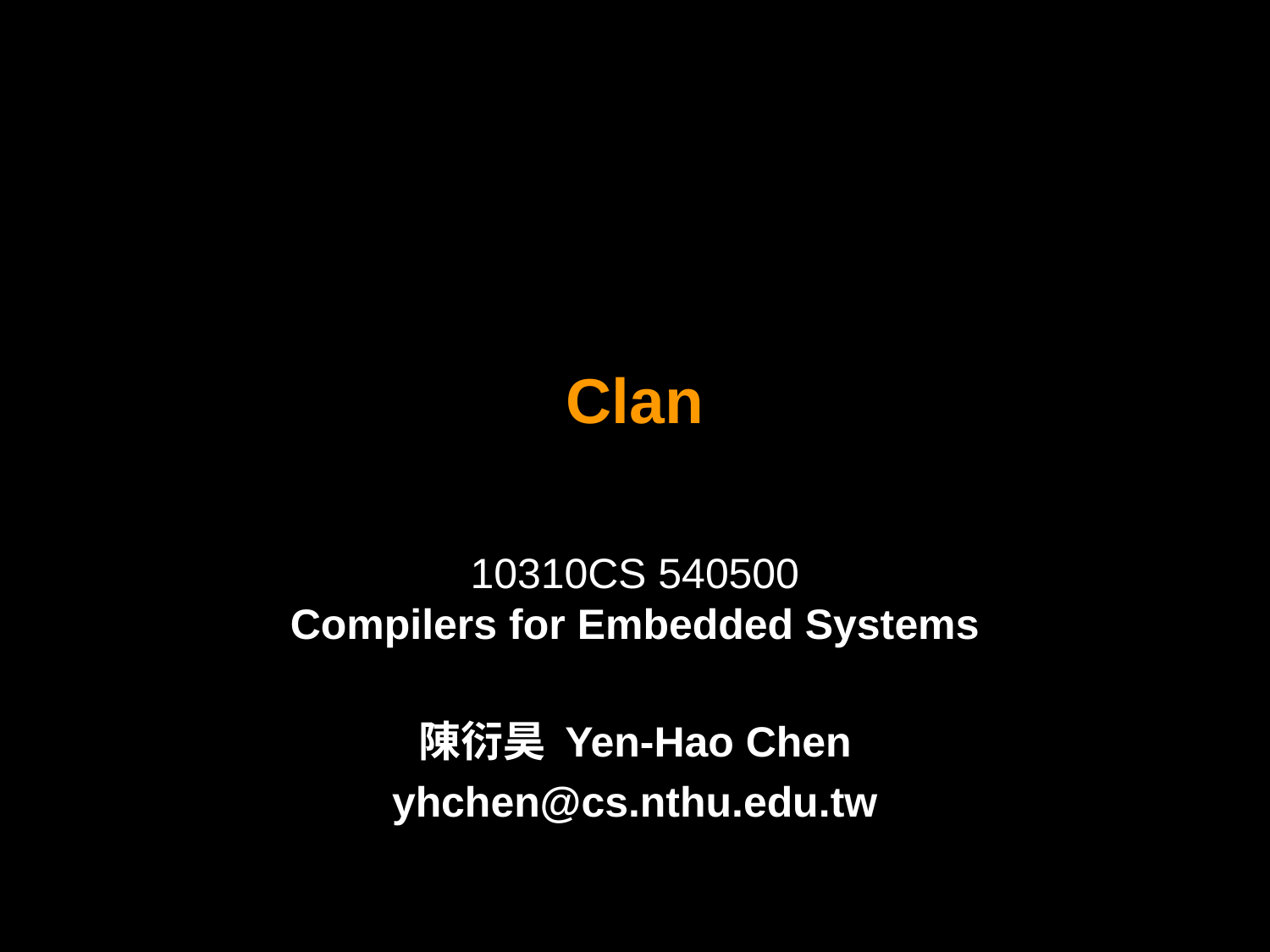

# Clan
10310CS 540500
Compilers for Embedded Systems

陳衍昊 Yen-Hao Chen
yhchen@cs.nthu.edu.tw